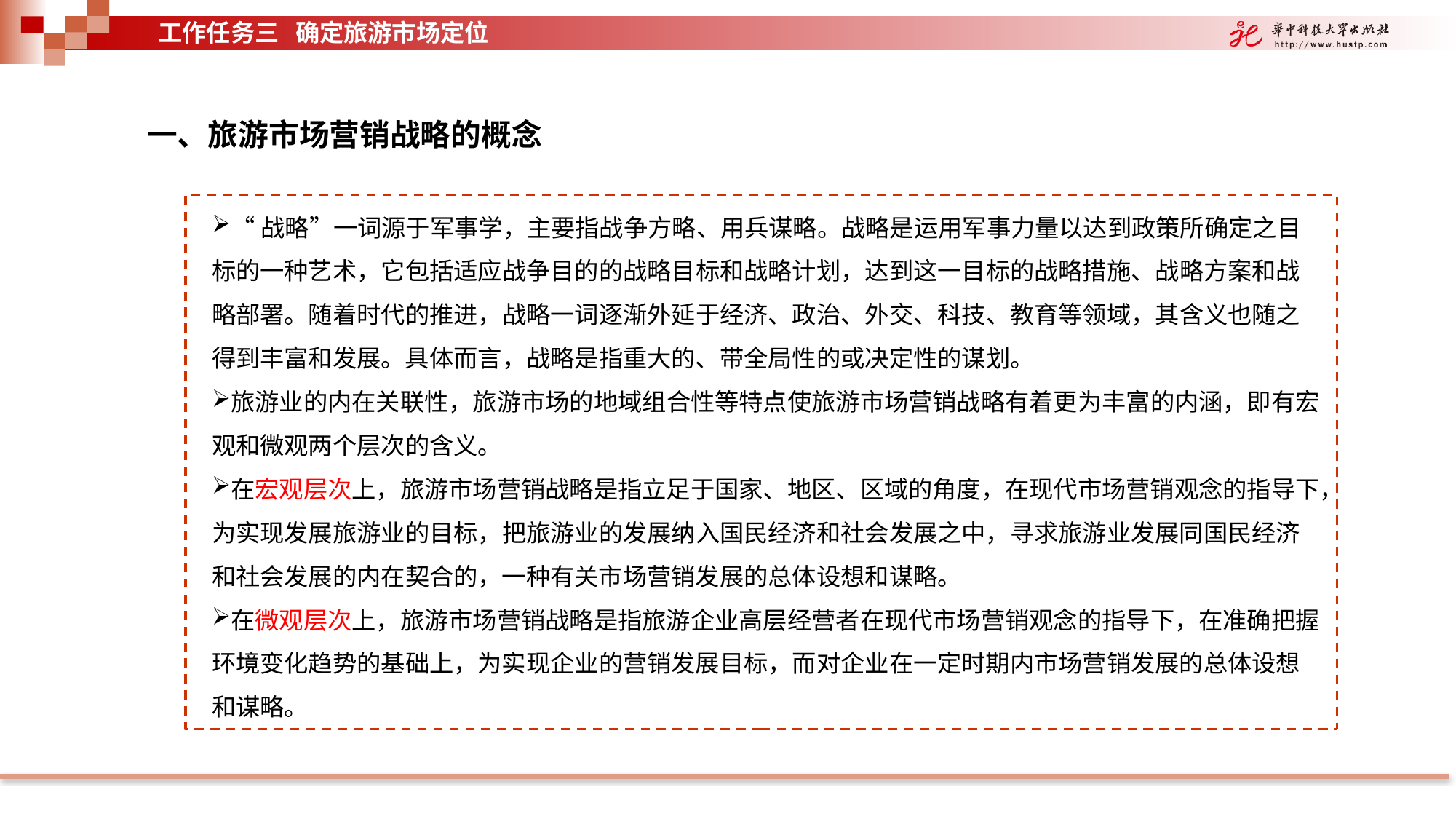

工作任务三   确定旅游市场定位
一、旅游市场营销战略的概念
“战略”一词源于军事学，主要指战争方略、用兵谋略。战略是运用军事力量以达到政策所确定之目标的一种艺术，它包括适应战争目的的战略目标和战略计划，达到这一目标的战略措施、战略方案和战略部署。随着时代的推进，战略一词逐渐外延于经济、政治、外交、科技、教育等领域，其含义也随之得到丰富和发展。具体而言，战略是指重大的、带全局性的或决定性的谋划。
旅游业的内在关联性，旅游市场的地域组合性等特点使旅游市场营销战略有着更为丰富的内涵，即有宏观和微观两个层次的含义。
在宏观层次上，旅游市场营销战略是指立足于国家、地区、区域的角度，在现代市场营销观念的指导下，为实现发展旅游业的目标，把旅游业的发展纳入国民经济和社会发展之中，寻求旅游业发展同国民经济和社会发展的内在契合的，一种有关市场营销发展的总体设想和谋略。
在微观层次上，旅游市场营销战略是指旅游企业高层经营者在现代市场营销观念的指导下，在准确把握环境变化趋势的基础上，为实现企业的营销发展目标，而对企业在一定时期内市场营销发展的总体设想和谋略。